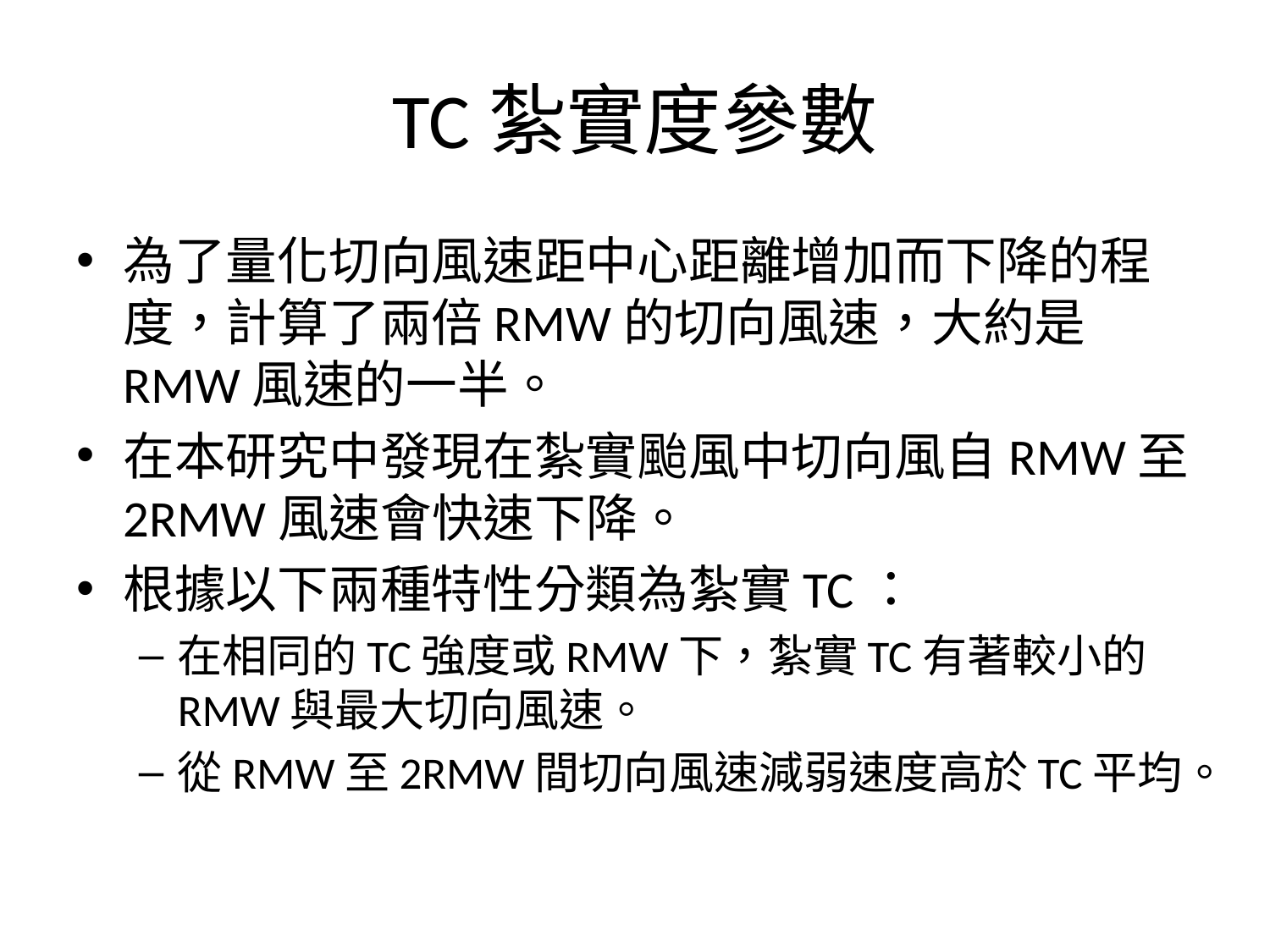

# TC紮實度參數
為了量化切向風速距中心距離增加而下降的程度，計算了兩倍RMW的切向風速，大約是RMW風速的一半。
在本研究中發現在紮實颱風中切向風自RMW至2RMW風速會快速下降。
根據以下兩種特性分類為紮實TC：
在相同的TC強度或RMW下，紮實TC有著較小的RMW與最大切向風速。
從RMW至2RMW間切向風速減弱速度高於TC平均。